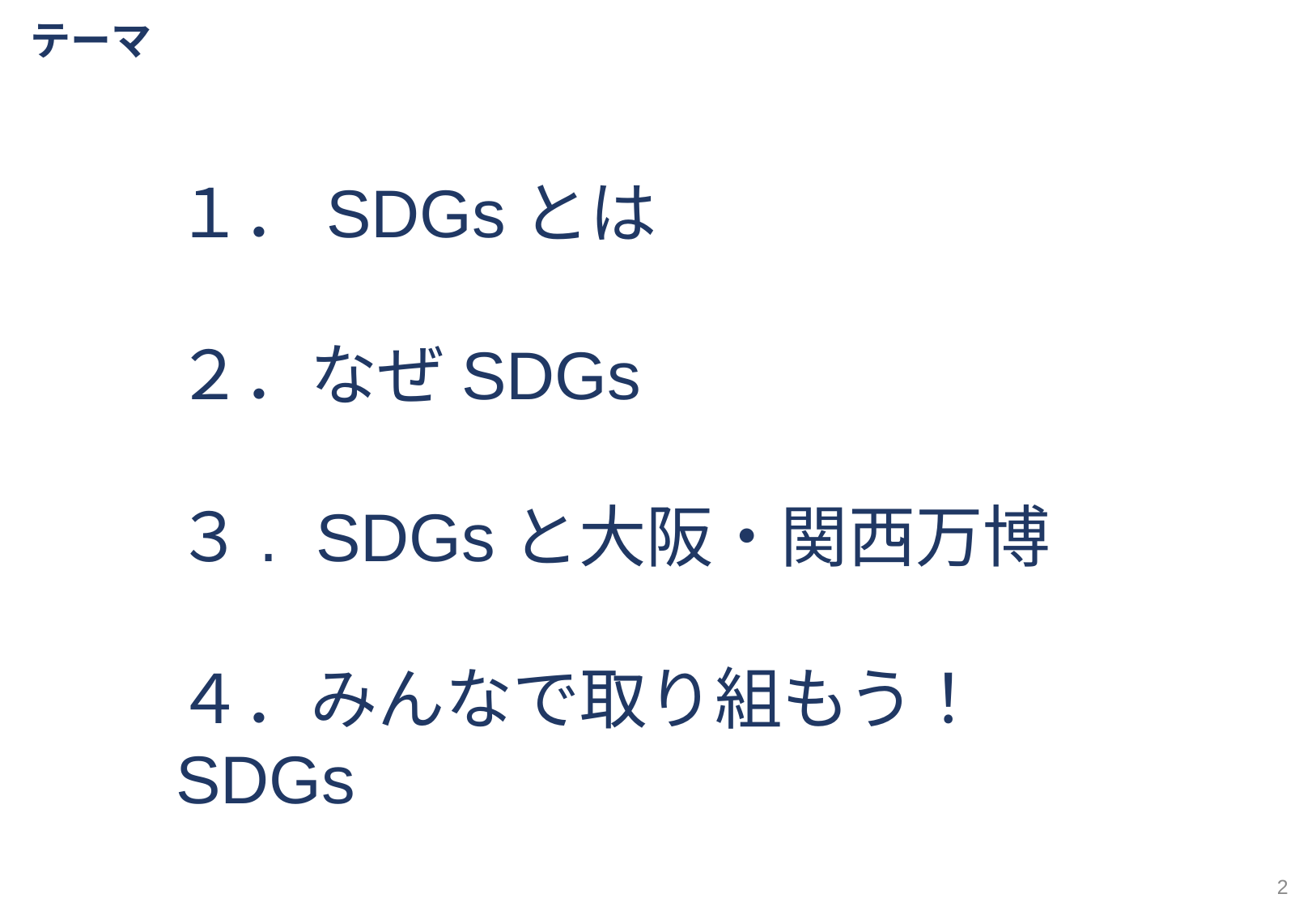

# テーマ
１．SDGsとは

２．なぜSDGs

３.  SDGsと大阪・関西万博

４．みんなで取り組もう！SDGs

2